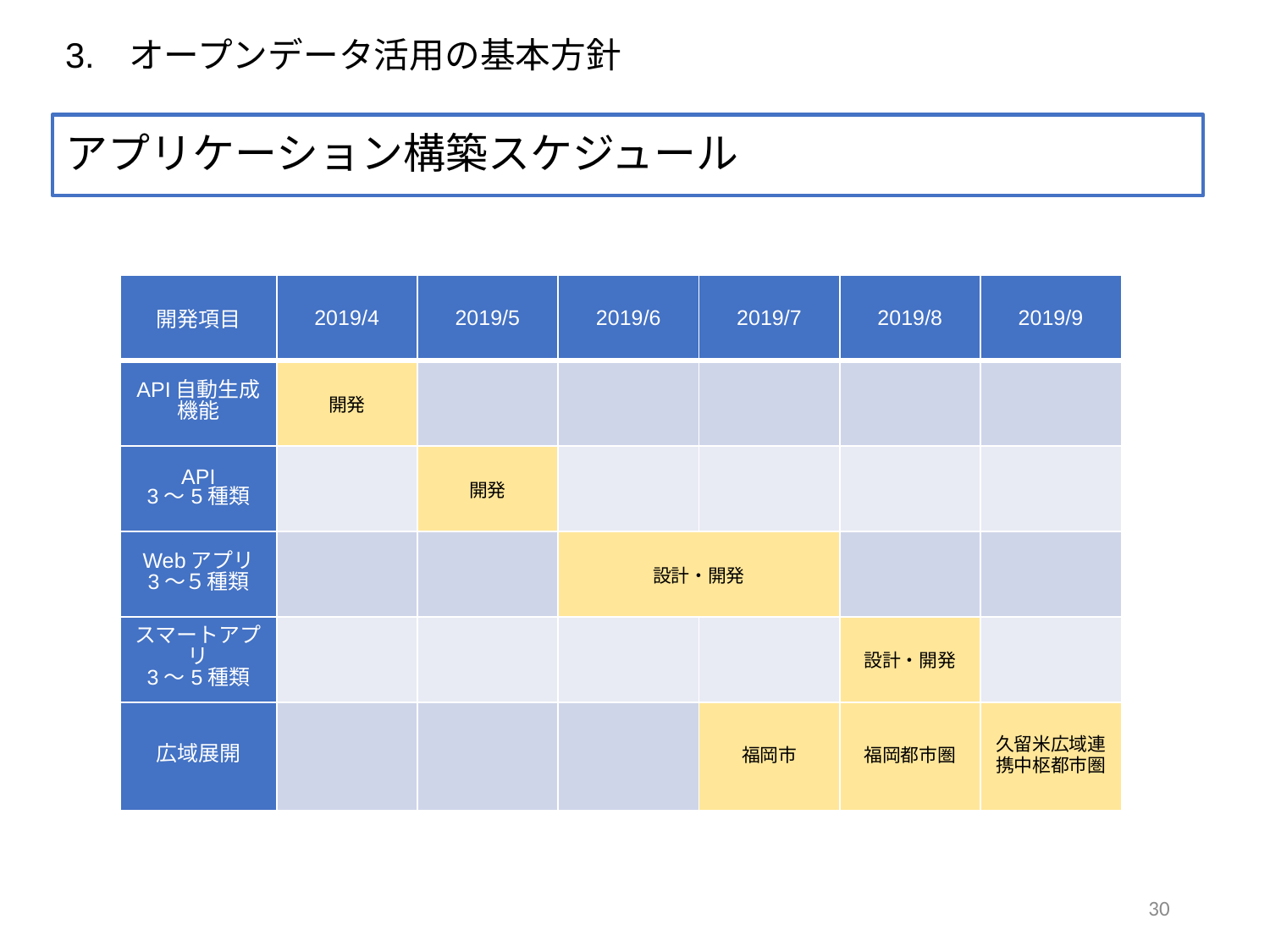

# オープンデータ活用の基本方針
アプリケーション構築スケジュール
| 開発項目 | 2019/4 | 2019/5 | 2019/6 | 2019/7 | 2019/8 | 2019/9 |
| --- | --- | --- | --- | --- | --- | --- |
| API自動生成機能 | 開発 |  |  |  |  |  |
| API 3〜5種類 |  | 開発 |  |  |  |  |
| Webアプリ 3〜５種類 |  |  | 設計・開発 |  |  |  |
| スマートアプリ 3〜5種類 |  |  |  |  | 設計・開発 |  |
| 広域展開 |  |  |  | 福岡市 | 福岡都市圏 | 久留米広域連携中枢都市圏 |
30
開発
設計・開発
設計・開発